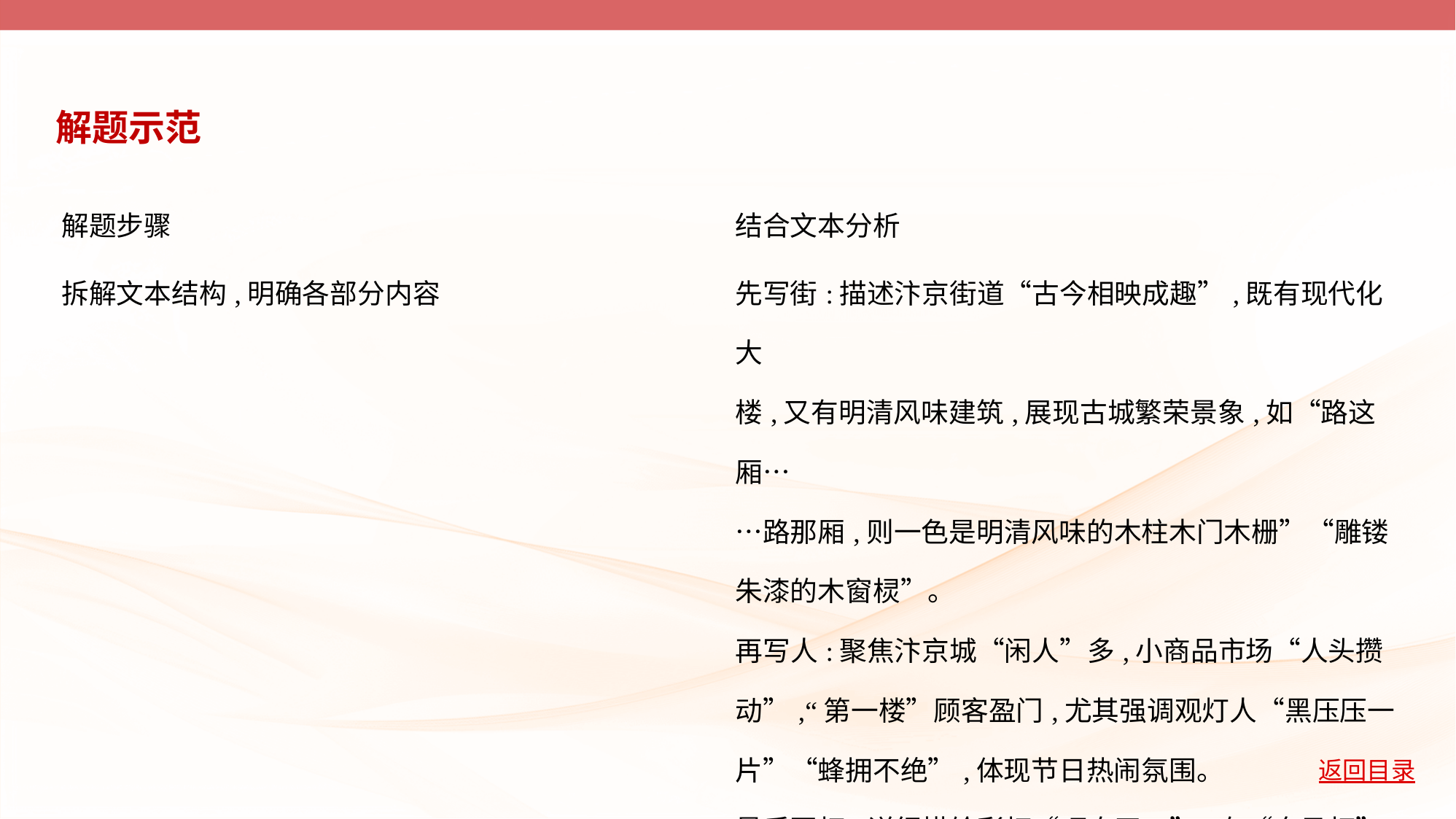

解题示范
| 解题步骤 | 结合文本分析 |
| --- | --- |
| 拆解文本结构,明确各部分内容 | 先写街:描述汴京街道“古今相映成趣”,既有现代化大 楼,又有明清风味建筑,展现古城繁荣景象,如“路这厢… …路那厢,则一色是明清风味的木柱木门木栅”“雕镂 朱漆的木窗棂”。 再写人:聚焦汴京城“闲人”多,小商品市场“人头攒 动”,“第一楼”顾客盈门,尤其强调观灯人“黑压压一 片”“蜂拥不绝”,体现节日热闹氛围。 最后写灯:详细描绘彩灯“巧夺天工”,有“奔马灯” “机器娃娃灯”等,突出观灯盛况并点题。 |